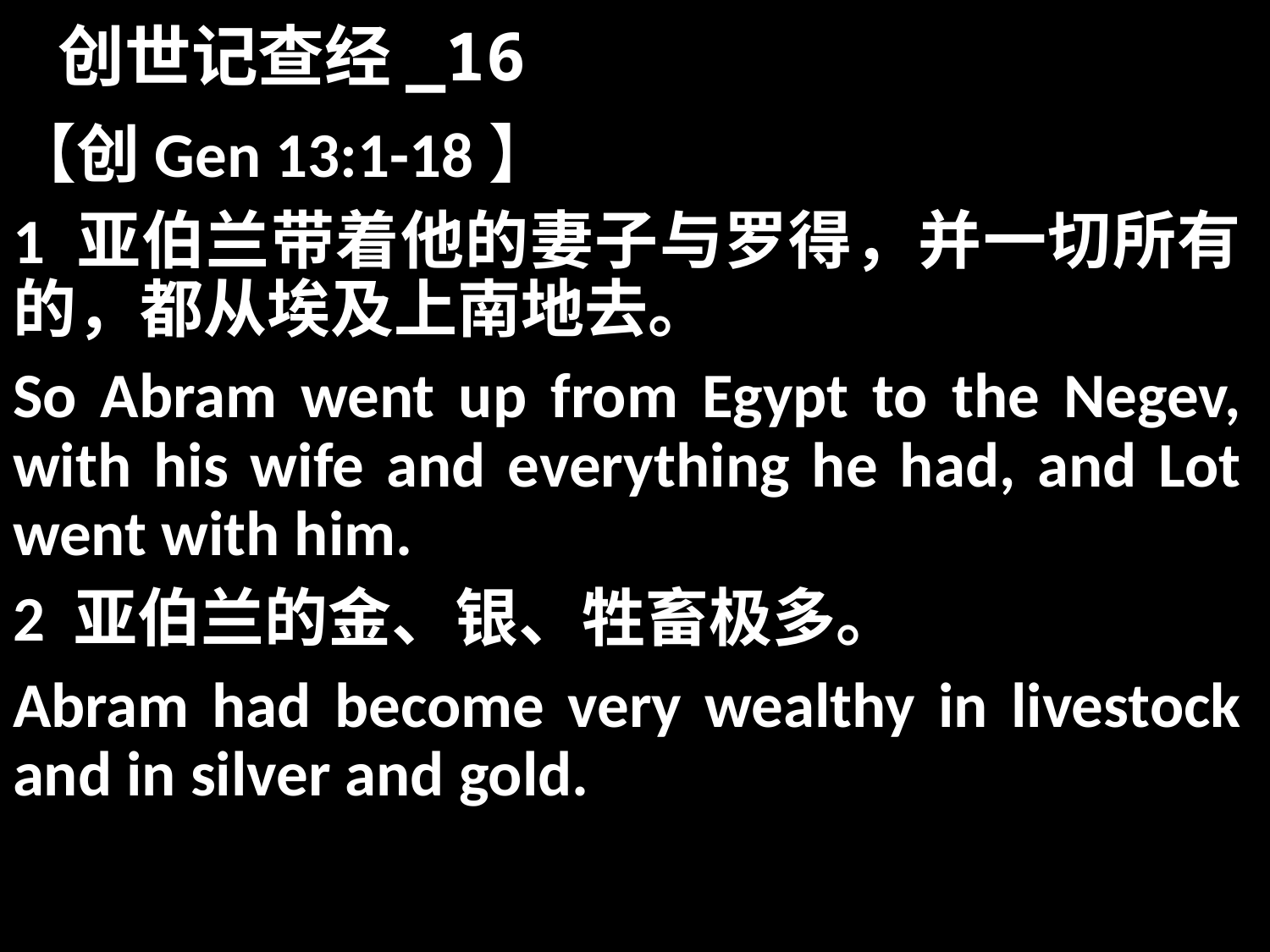

# 创世记查经_16
【创Gen 13:1-18】
1 亚伯兰带着他的妻子与罗得，并一切所有的，都从埃及上南地去。
So Abram went up from Egypt to the Negev, with his wife and everything he had, and Lot went with him.
2 亚伯兰的金、银、牲畜极多。
Abram had become very wealthy in livestock and in silver and gold.